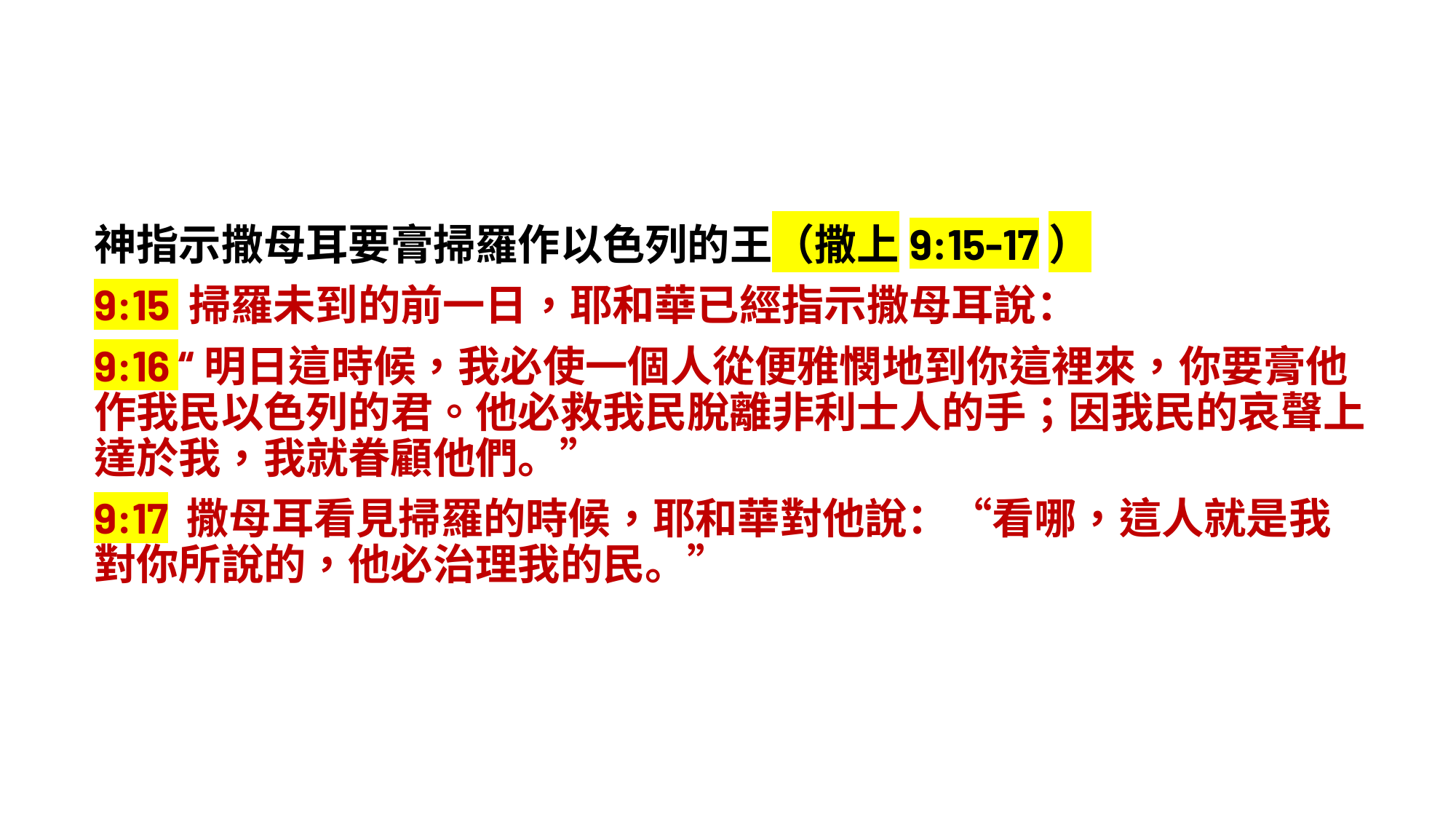

神指示撒母耳要膏掃羅作以色列的王（撒上9:15-17）
9:15 掃羅未到的前一日，耶和華已經指示撒母耳說：
9:16 “明日這時候，我必使一個人從便雅憫地到你這裡來，你要膏他作我民以色列的君。他必救我民脫離非利士人的手；因我民的哀聲上達於我，我就眷顧他們。”
9:17 撒母耳看見掃羅的時候，耶和華對他說：“看哪，這人就是我對你所說的，他必治理我的民。”